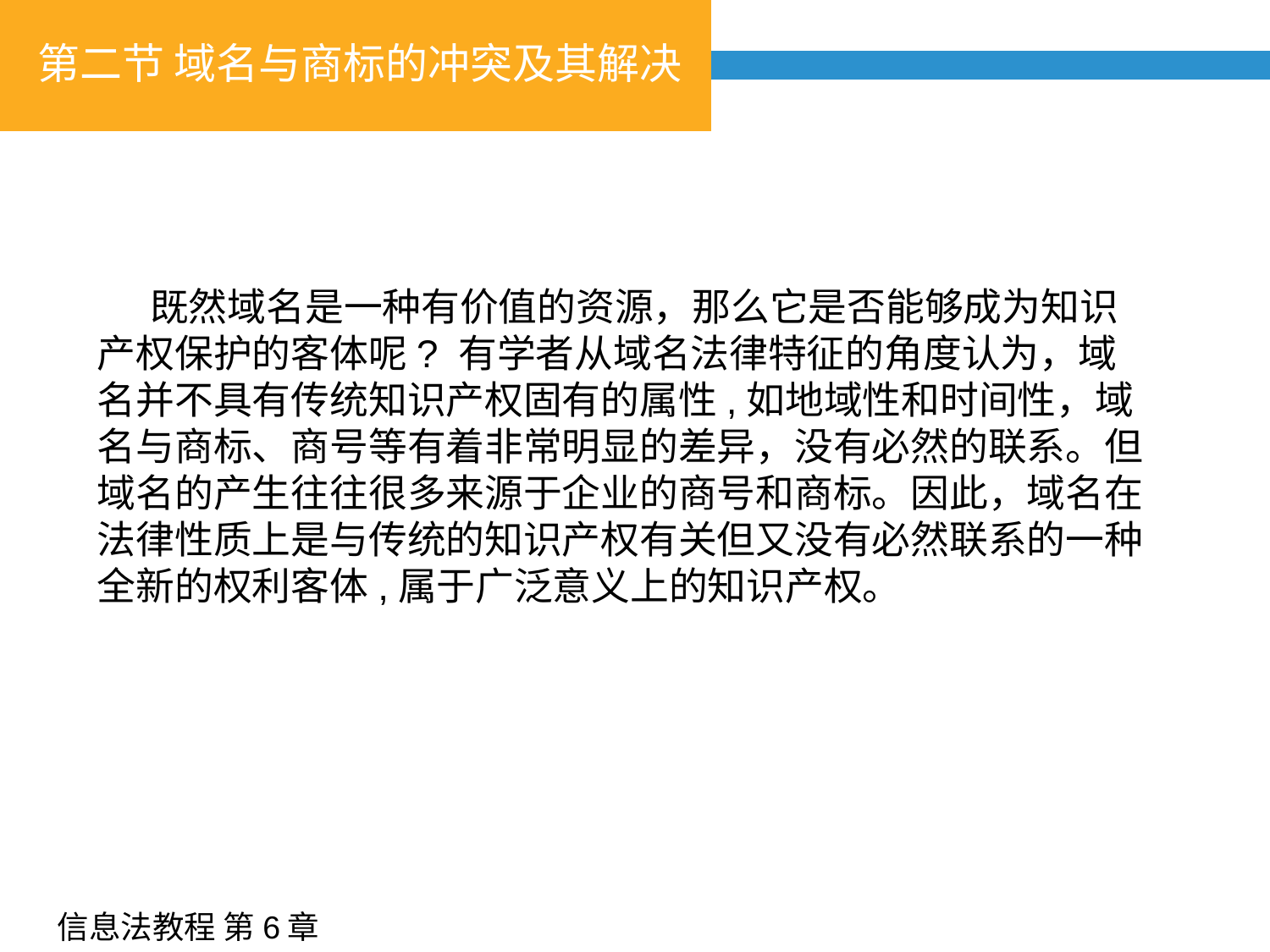

# 第二节 域名与商标的冲突及其解决
     既然域名是一种有价值的资源，那么它是否能够成为知识产权保护的客体呢? 有学者从域名法律特征的角度认为，域名并不具有传统知识产权固有的属性,如地域性和时间性，域名与商标、商号等有着非常明显的差异，没有必然的联系。但域名的产生往往很多来源于企业的商号和商标。因此，域名在法律性质上是与传统的知识产权有关但又没有必然联系的一种全新的权利客体,属于广泛意义上的知识产权。
信息法教程 第6章